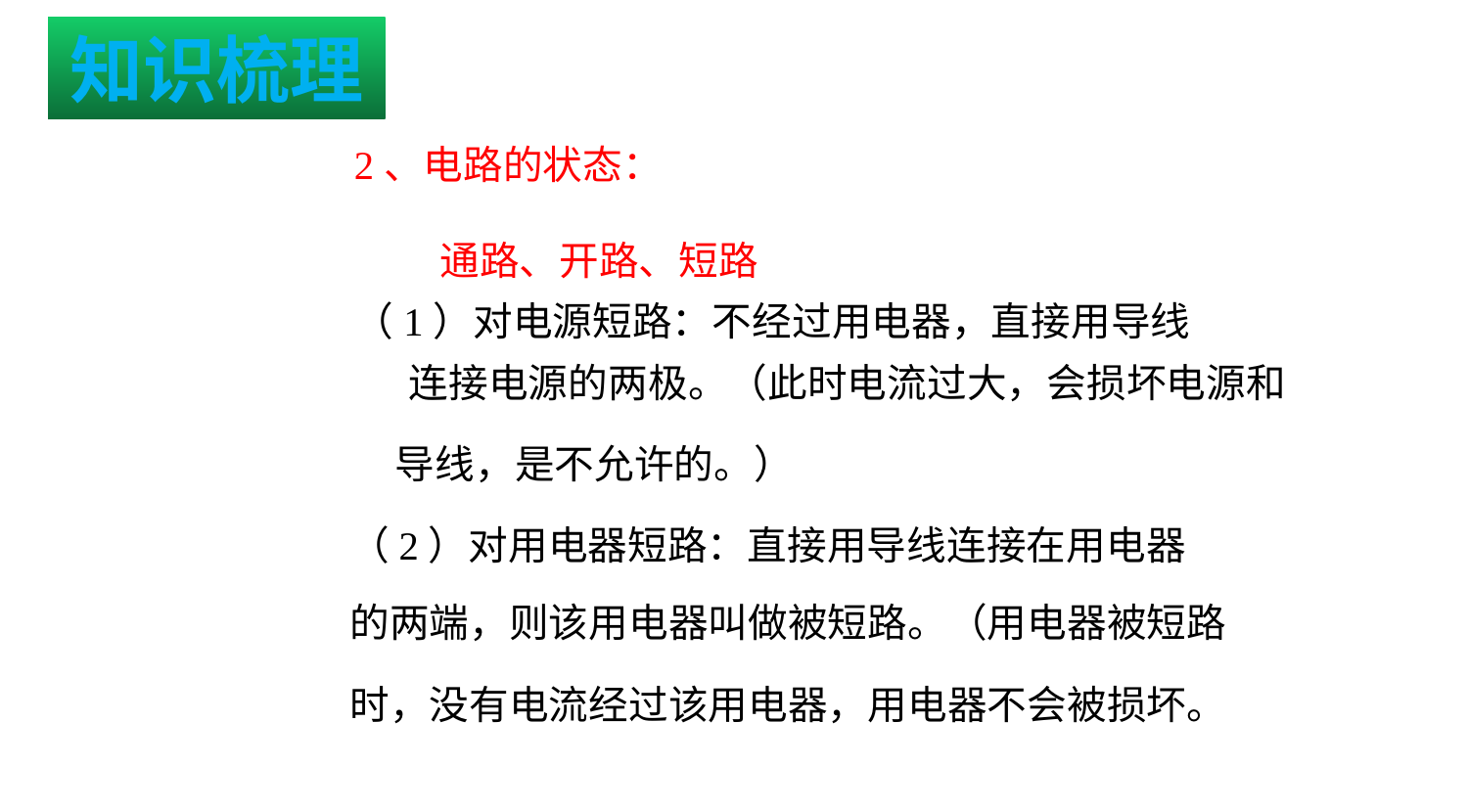

知识梳理
2、电路的状态：

		通路、开路、短路

（1）对电源短路：不经过用电器，直接用导线

     连接电源的两极。（此时电流过大，会损坏电源和

    导线，是不允许的。）

（2）对用电器短路：直接用导线连接在用电器

的两端，则该用电器叫做被短路。（用电器被短路

时，没有电流经过该用电器，用电器不会被损坏。